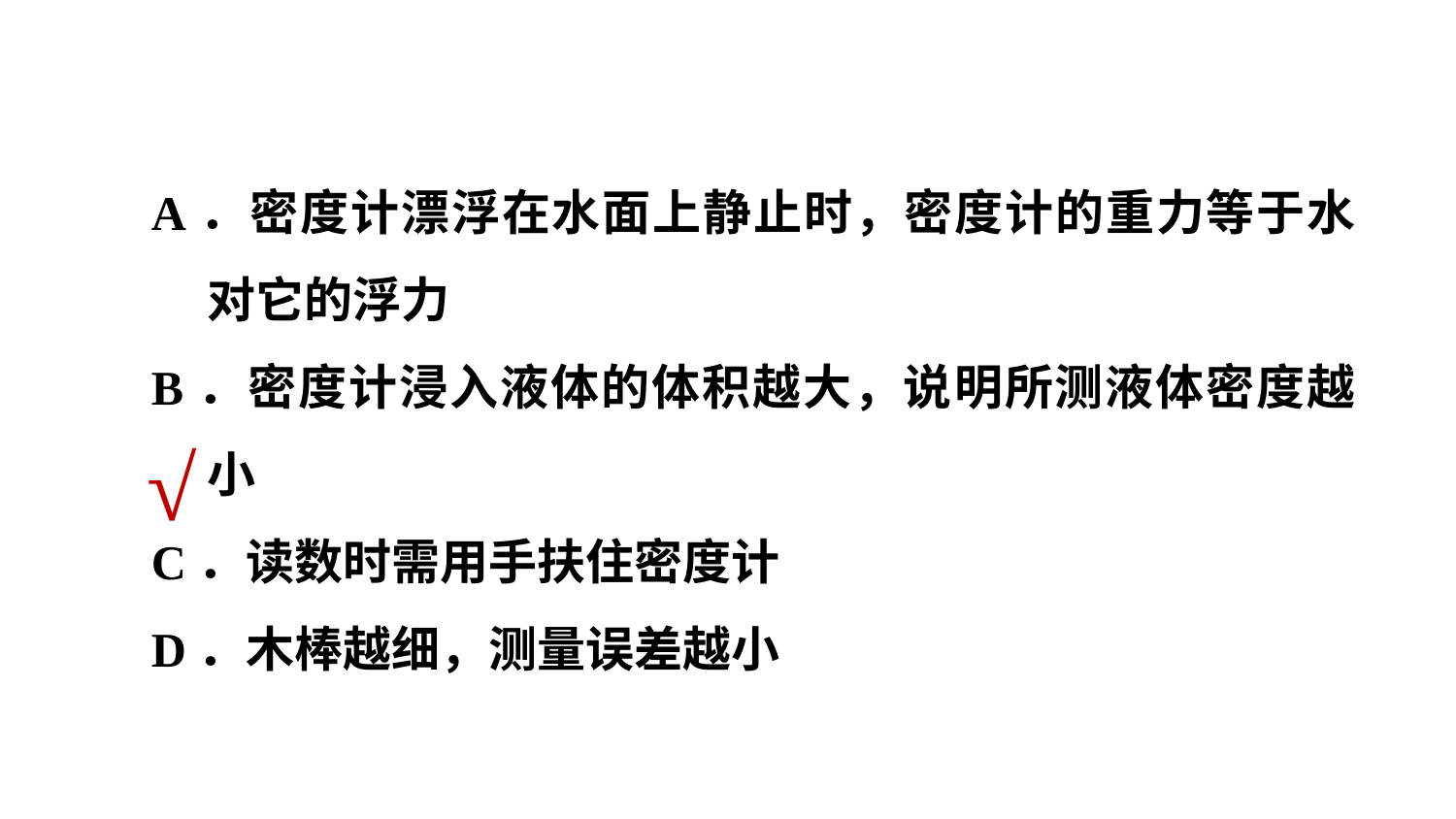

A．密度计漂浮在水面上静止时，密度计的重力等于水对它的浮力
B．密度计浸入液体的体积越大，说明所测液体密度越小
C．读数时需用手扶住密度计
D．木棒越细，测量误差越小
√